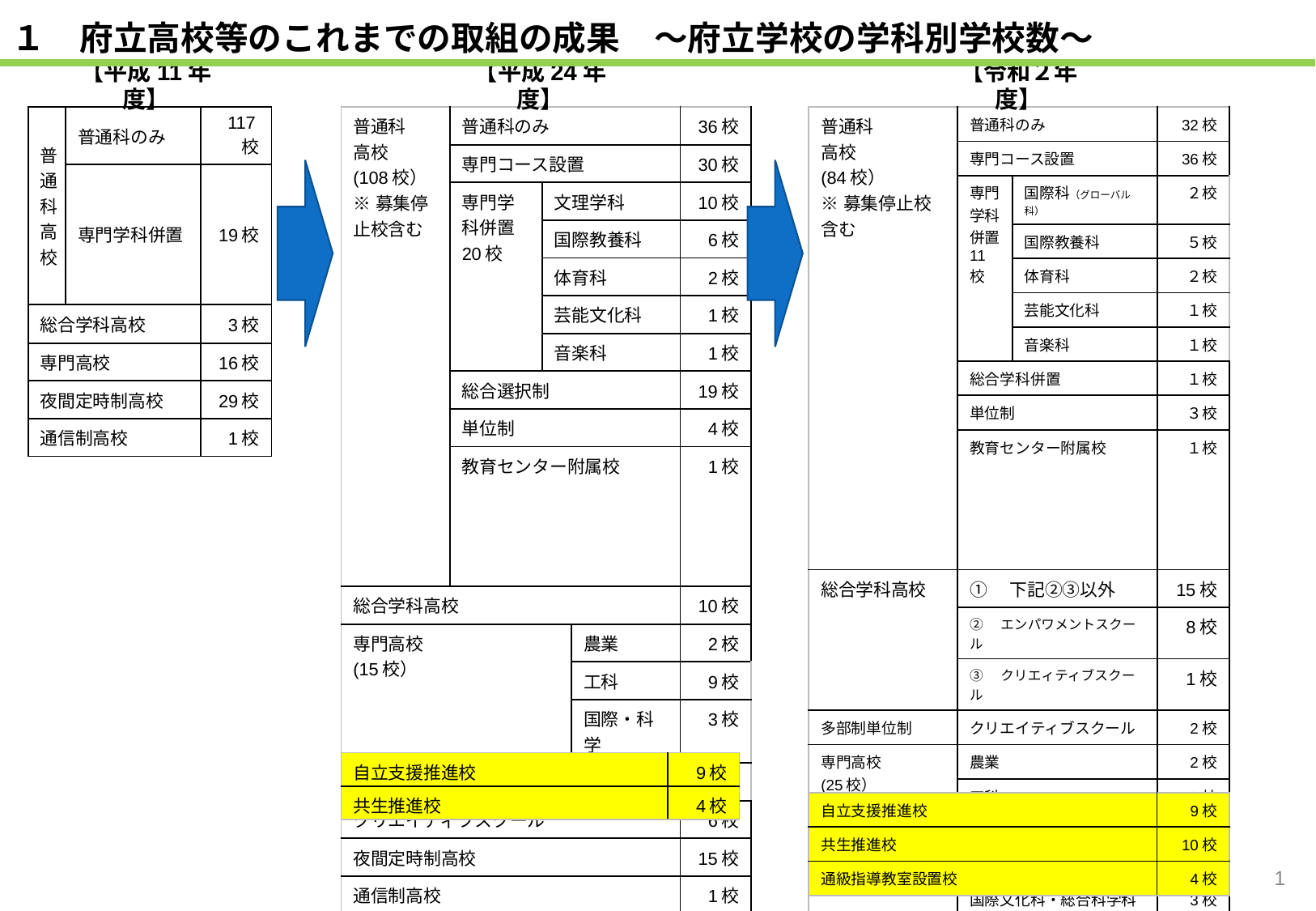

１　府立高校等のこれまでの取組の成果　～府立学校の学科別学校数～
【平成11年度】
【平成24年度】
【令和２年度】
| 普通科高校 | 普通科のみ | 117校 |
| --- | --- | --- |
|  | 専門学科併置 | 19校 |
| 総合学科高校 |  | 3校 |
| 専門高校 |  | 16校 |
| 夜間定時制高校 |  | 29校 |
| 通信制高校 |  | 1校 |
| 普通科 高校 (108校） ※募集停止校含む | 普通科のみ |  |  | 36校 |
| --- | --- | --- | --- | --- |
|  | 専門コース設置 |  |  | 30校 |
|  | 専門学科併置 20校 | 文理学科 |  | 10校 |
|  |  | 国際教養科 |  | 6校 |
|  |  | 体育科 |  | 2校 |
|  |  | 芸能文化科 |  | 1校 |
|  |  | 音楽科 |  | 1校 |
|  | 総合選択制 |  |  | 19校 |
|  | 単位制 |  |  | 4校 |
|  | 教育センター附属校 |  |  | 1校 |
| 総合学科高校 |  |  |  | 10校 |
| 専門高校 (15校） |  |  | 農業 | 2校 |
|  |  |  | 工科 | 9校 |
|  |  |  | 国際・科学 | 3校 |
|  |  |  | 総合造形 | 1校 |
| クリエイティブスクール |  |  |  | 6校 |
| 夜間定時制高校 |  |  |  | 15校 |
| 通信制高校 |  |  |  | 1校 |
| 連携型中高一貫校 |  |  |  | 2校 |
| 普通科 高校 (84校） ※募集停止校含む | 普通科のみ |  | 32校 |
| --- | --- | --- | --- |
|  | 専門コース設置 |  | 36校 |
|  | 専門学科併置 11校 | 国際科（グローバル科） | ２校 |
|  |  | 国際教養科 | ５校 |
|  |  | 体育科 | ２校 |
|  |  | 芸能文化科 | １校 |
|  |  | 音楽科 | １校 |
|  | 総合学科併置 |  | １校 |
|  | 単位制 |  | ３校 |
|  | 教育センター附属校 |  | １校 |
| 総合学科高校 | ①　下記②③以外 |  | 15校 |
|  | ②　エンパワメントスクール |  | 8校 |
|  | ③　クリエィティブスクール |  | 1校 |
| 多部制単位制 | クリエイティブスクール |  | 2校 |
| 専門高校 (25校） | 農業 |  | 2校 |
|  | 工科 |  | 9校 |
|  | 総合造形 |  | 1校 |
|  | 文理学科（GLHS校） |  | 10校 |
|  | 国際文化科・総合科学科 |  | 3校 |
| 定時制高校 |  |  | 15校 |
| 通信制高校 |  |  | 1校 |
| 連携型中高一貫校 |  |  | 2校 |

| 自立支援推進校 | 9校 |
| --- | --- |
| 共生推進校 | 4校 |
| 自立支援推進校 | 9校 |
| --- | --- |
| 共生推進校 | 10校 |
| 通級指導教室設置校 | 4校 |
1